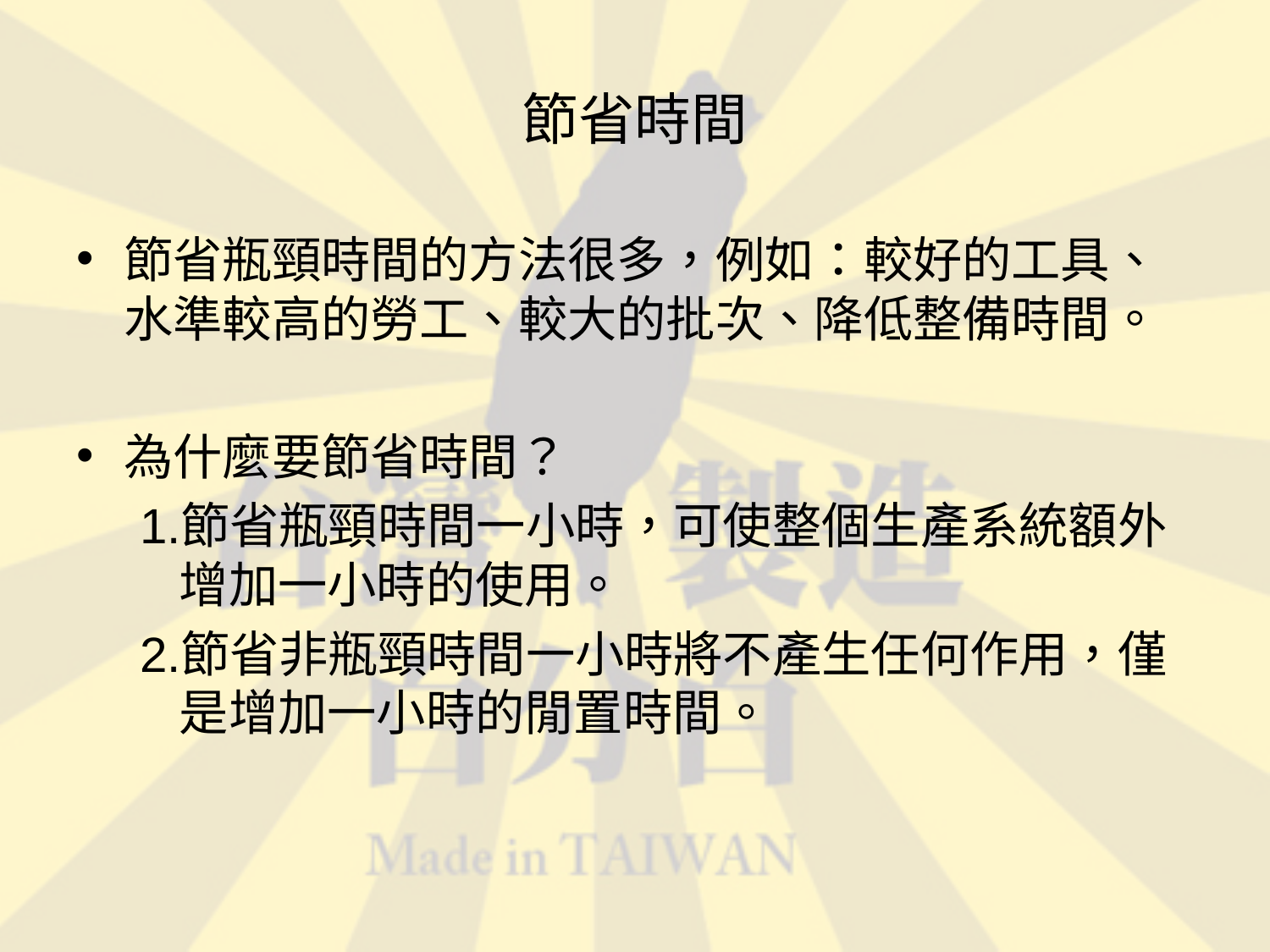

# 節省時間
節省瓶頸時間的方法很多，例如：較好的工具、水準較高的勞工、較大的批次、降低整備時間。

為什麼要節省時間？
節省瓶頸時間一小時，可使整個生產系統額外增加一小時的使用。
節省非瓶頸時間一小時將不產生任何作用，僅是增加一小時的閒置時間。